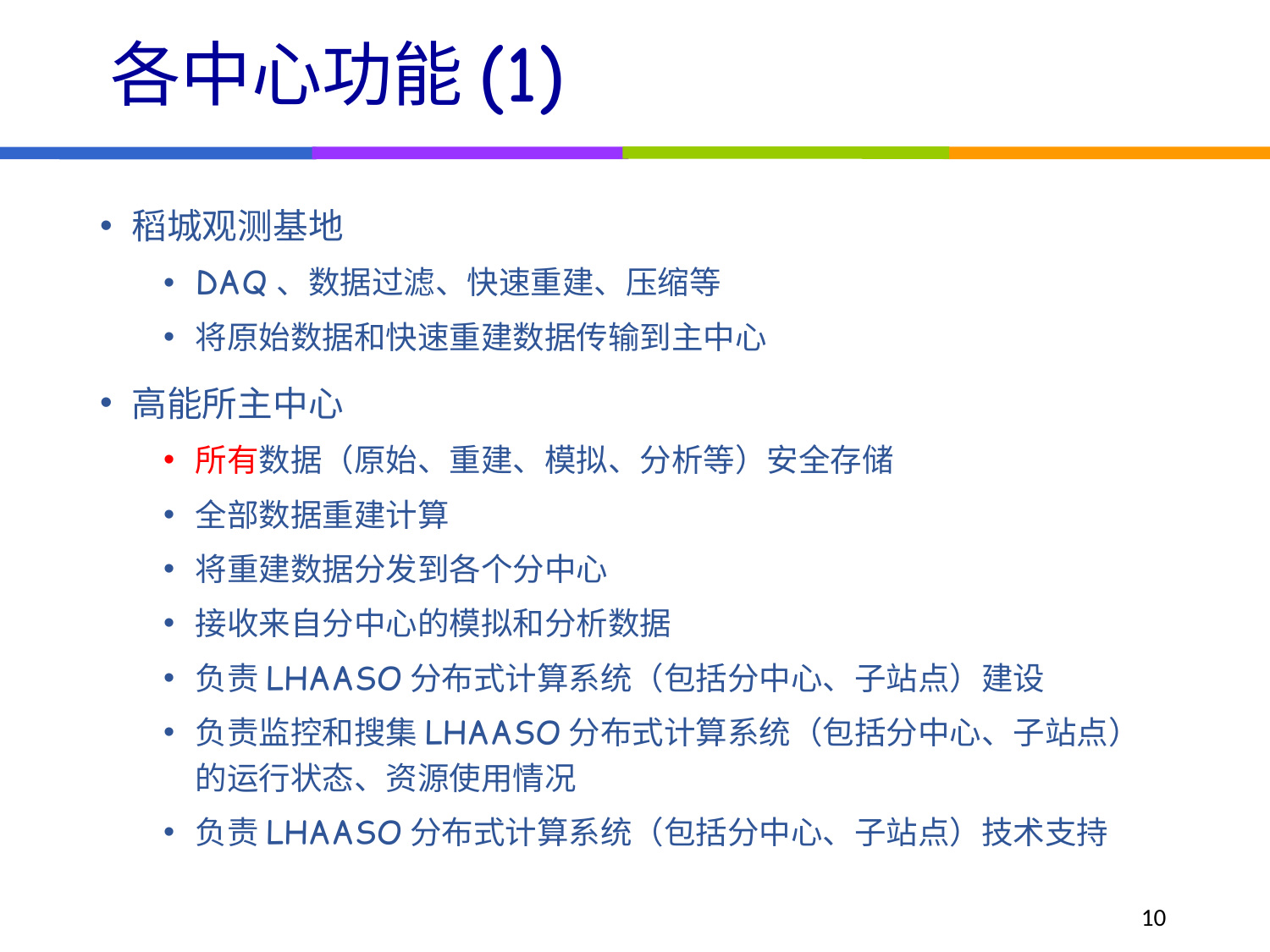

# 各中心功能(1)
稻城观测基地
DAQ、数据过滤、快速重建、压缩等
将原始数据和快速重建数据传输到主中心
高能所主中心
所有数据（原始、重建、模拟、分析等）安全存储
全部数据重建计算
将重建数据分发到各个分中心
接收来自分中心的模拟和分析数据
负责LHAASO分布式计算系统（包括分中心、子站点）建设
负责监控和搜集LHAASO分布式计算系统（包括分中心、子站点）的运行状态、资源使用情况
负责LHAASO分布式计算系统（包括分中心、子站点）技术支持